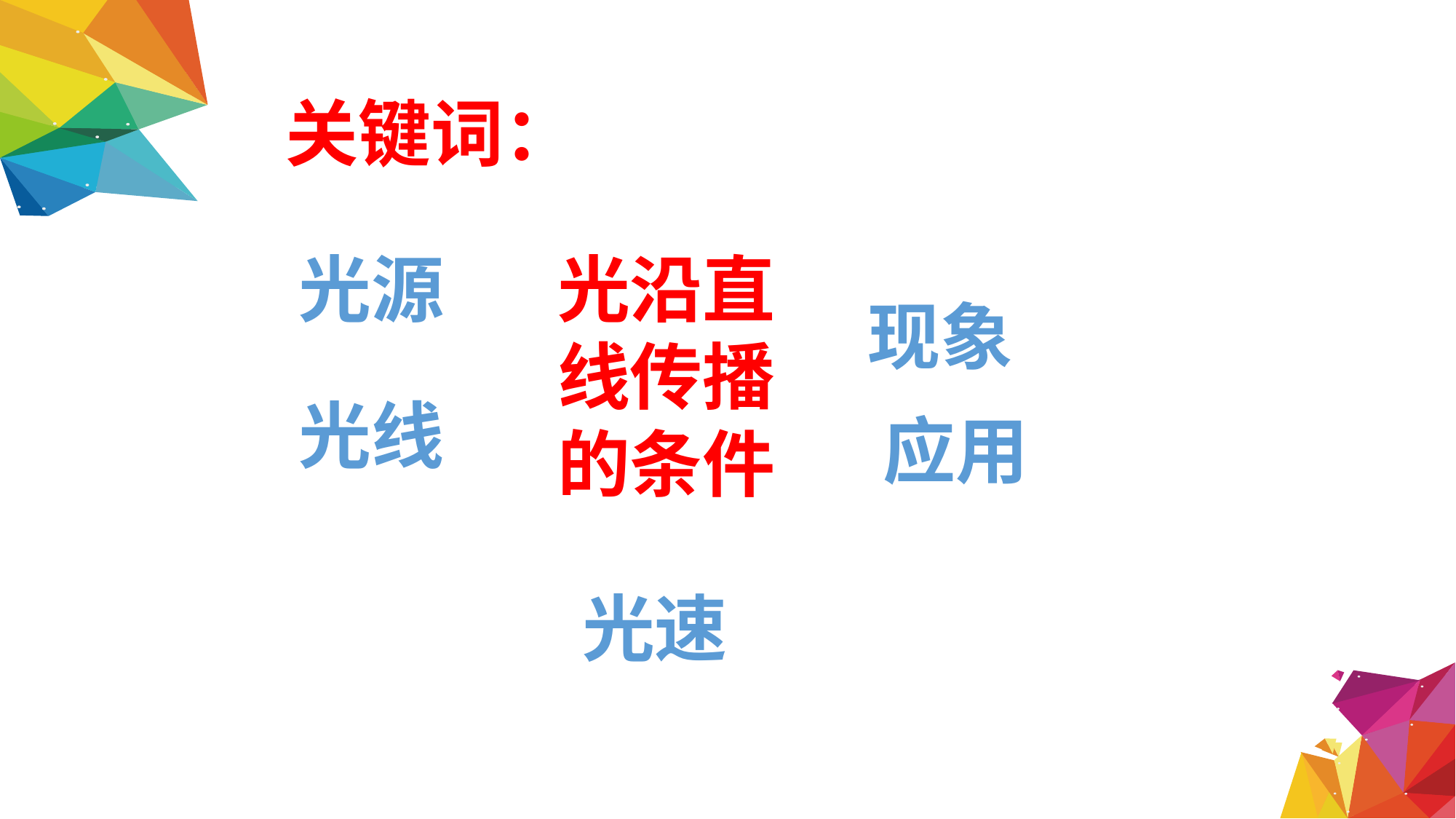

关键词：
光源
光沿直线传播的条件
现象
光线
应用
光速